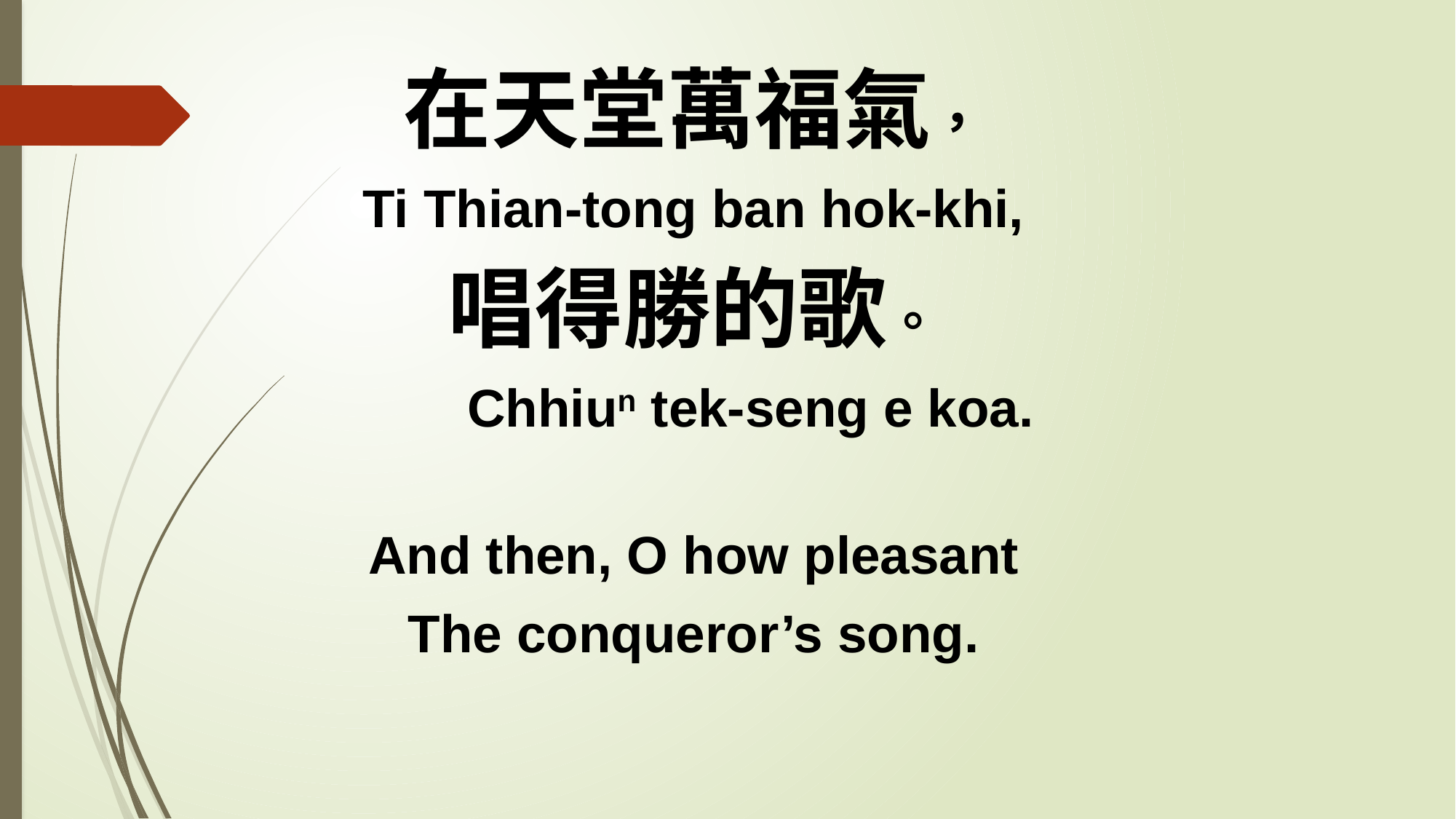

在天堂萬福氣，
Ti Thian-tong ban hok-khi,
唱得勝的歌。
                    Chhiun tek-seng e koa.

And then, O how pleasant
The conqueror’s song.